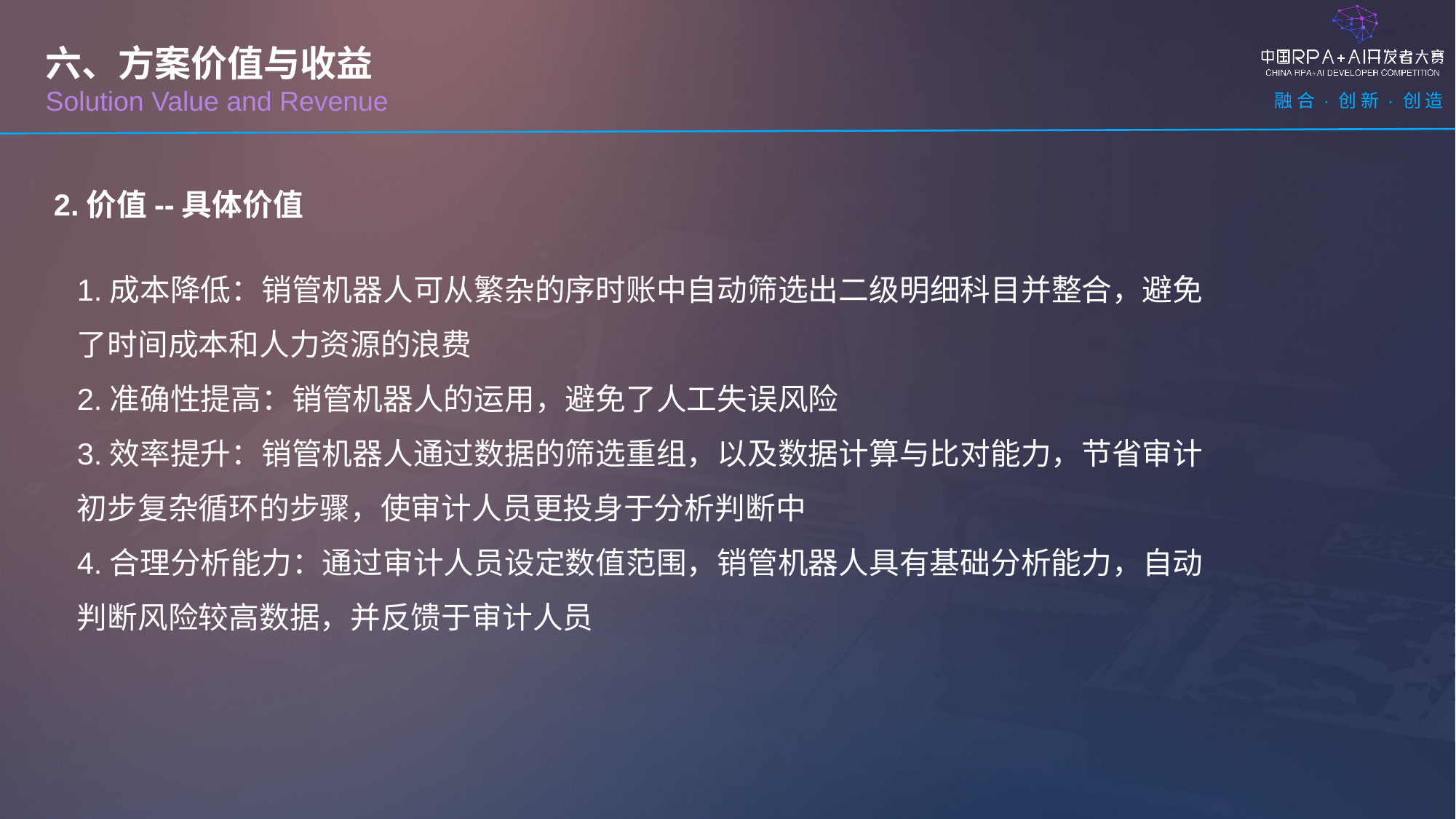

六、方案价值与收益
Solution Value and Revenue
2.价值--具体价值
1.成本降低：销管机器人可从繁杂的序时账中自动筛选出二级明细科目并整合，避免了时间成本和人力资源的浪费
2.准确性提高：销管机器人的运用，避免了人工失误风险
3.效率提升：销管机器人通过数据的筛选重组，以及数据计算与比对能力，节省审计初步复杂循环的步骤，使审计人员更投身于分析判断中
4.合理分析能力：通过审计人员设定数值范围，销管机器人具有基础分析能力，自动判断风险较高数据，并反馈于审计人员